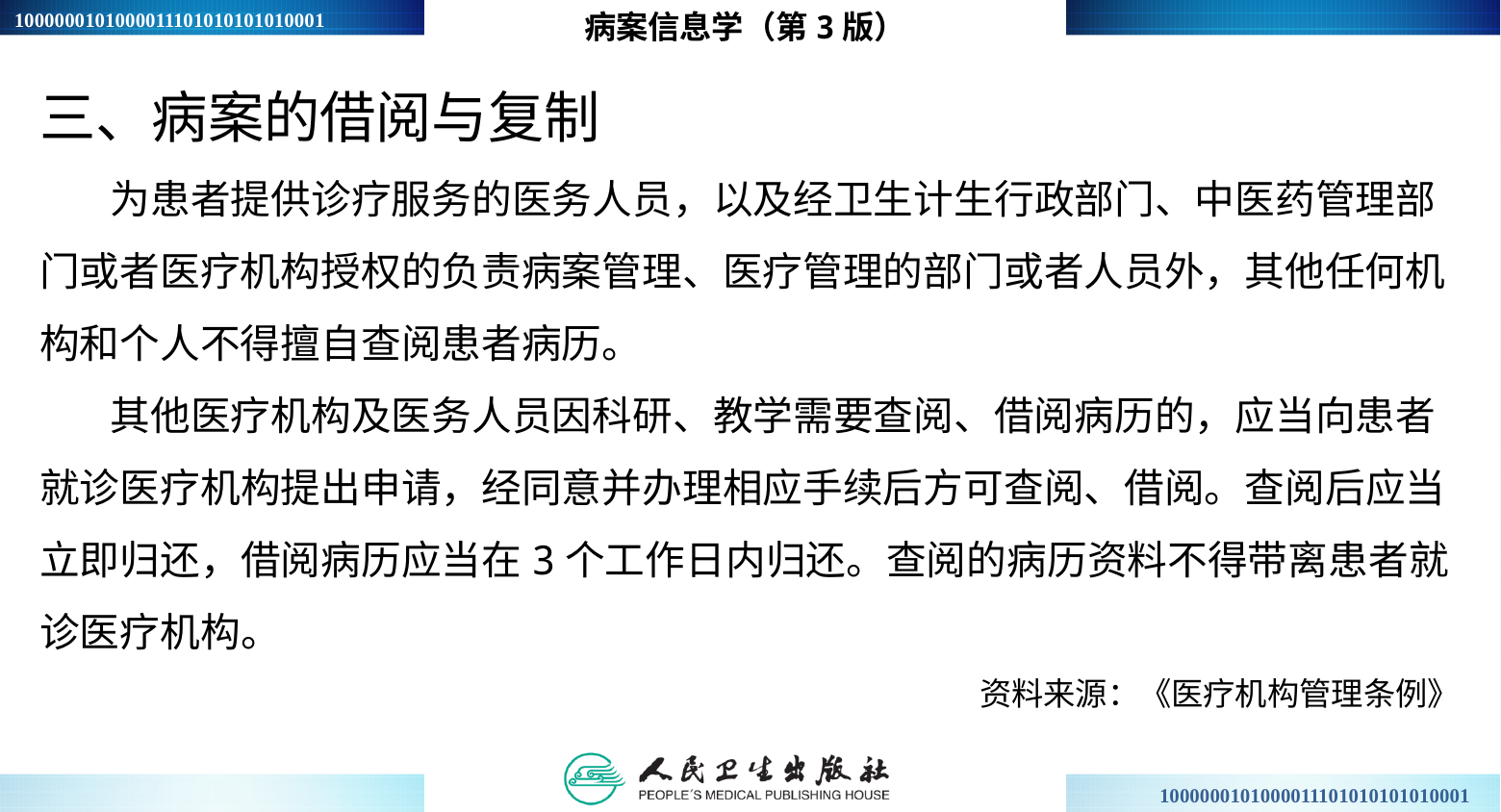

病案信息学（第3版）
三、病案的借阅与复制
为患者提供诊疗服务的医务人员，以及经卫生计生行政部门、中医药管理部门或者医疗机构授权的负责病案管理、医疗管理的部门或者人员外，其他任何机构和个人不得擅自查阅患者病历。
其他医疗机构及医务人员因科研、教学需要查阅、借阅病历的，应当向患者就诊医疗机构提出申请，经同意并办理相应手续后方可查阅、借阅。查阅后应当立即归还，借阅病历应当在3个工作日内归还。查阅的病历资料不得带离患者就诊医疗机构。
资料来源：《医疗机构管理条例》